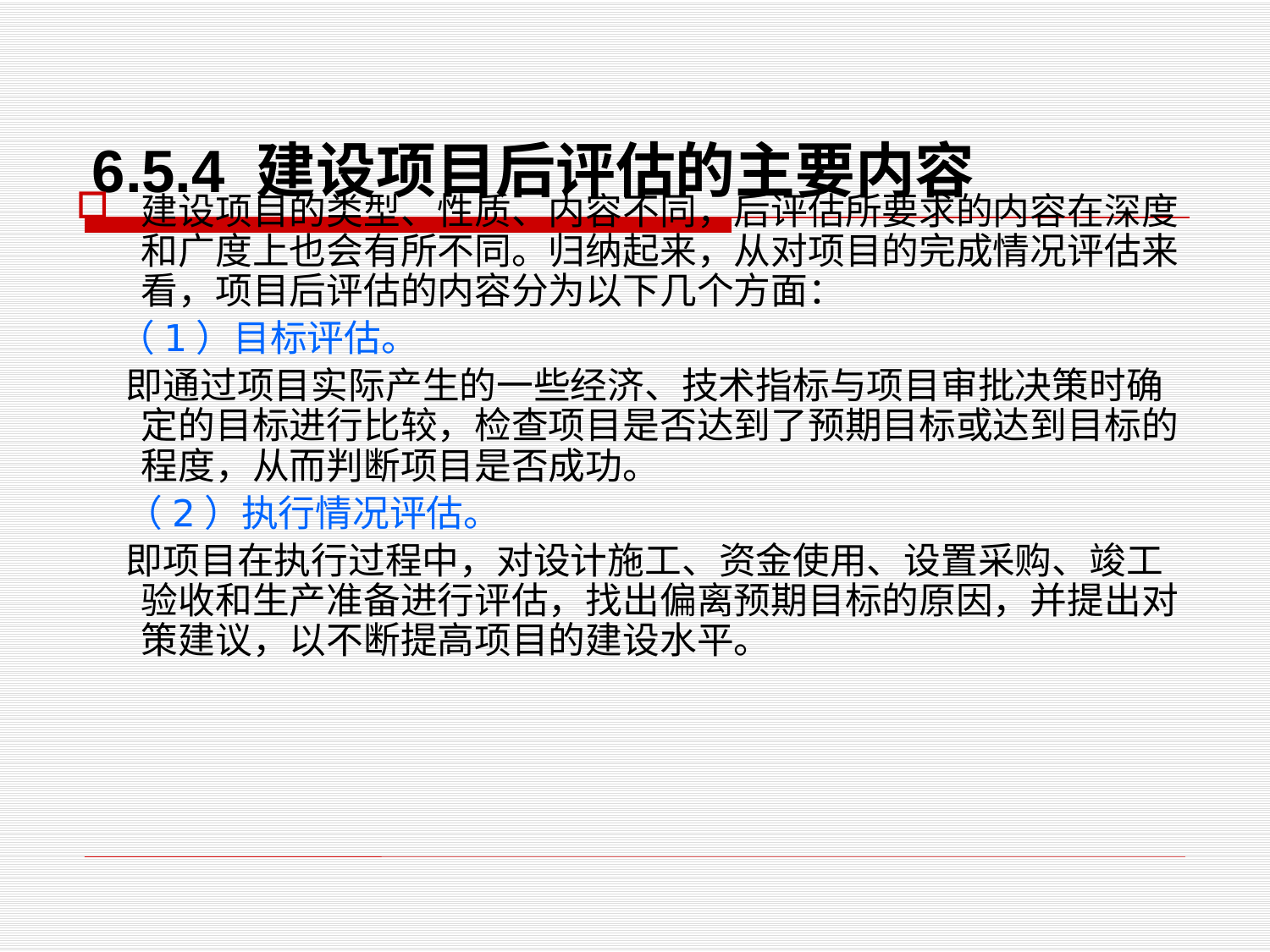

# 6.5.4 建设项目后评估的主要内容
建设项目的类型、性质、内容不同，后评估所要求的内容在深度和广度上也会有所不同。归纳起来，从对项目的完成情况评估来看，项目后评估的内容分为以下几个方面：
    （1）目标评估。
     即通过项目实际产生的一些经济、技术指标与项目审批决策时确定的目标进行比较，检查项目是否达到了预期目标或达到目标的程度，从而判断项目是否成功。
     （2）执行情况评估。
     即项目在执行过程中，对设计施工、资金使用、设置采购、竣工验收和生产准备进行评估，找出偏离预期目标的原因，并提出对策建议，以不断提高项目的建设水平。